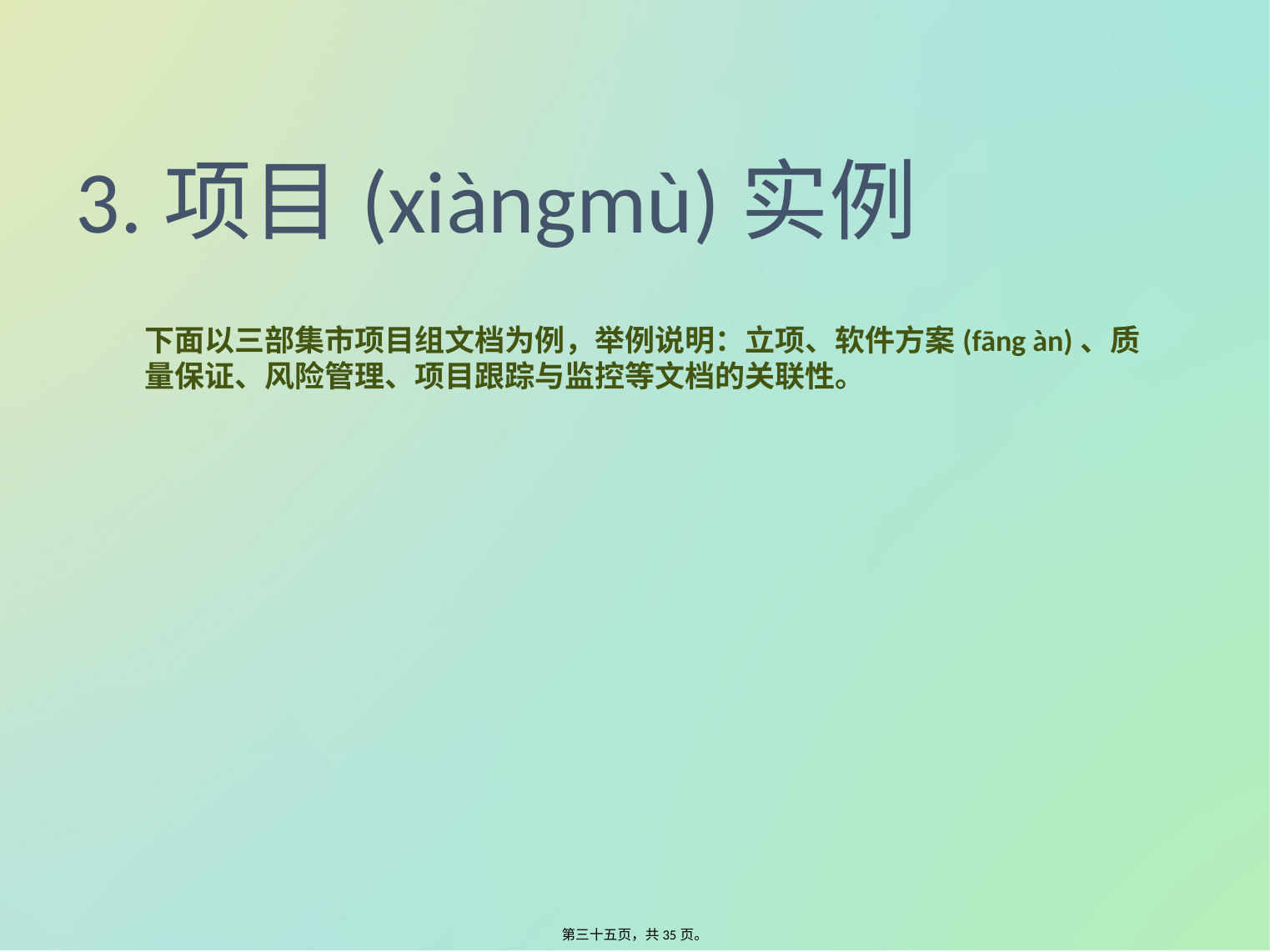

# 3.项目(xiàngmù)实例
下面以三部集市项目组文档为例，举例说明：立项、软件方案(fāng àn)、质量保证、风险管理、项目跟踪与监控等文档的关联性。
第三十五页，共35页。